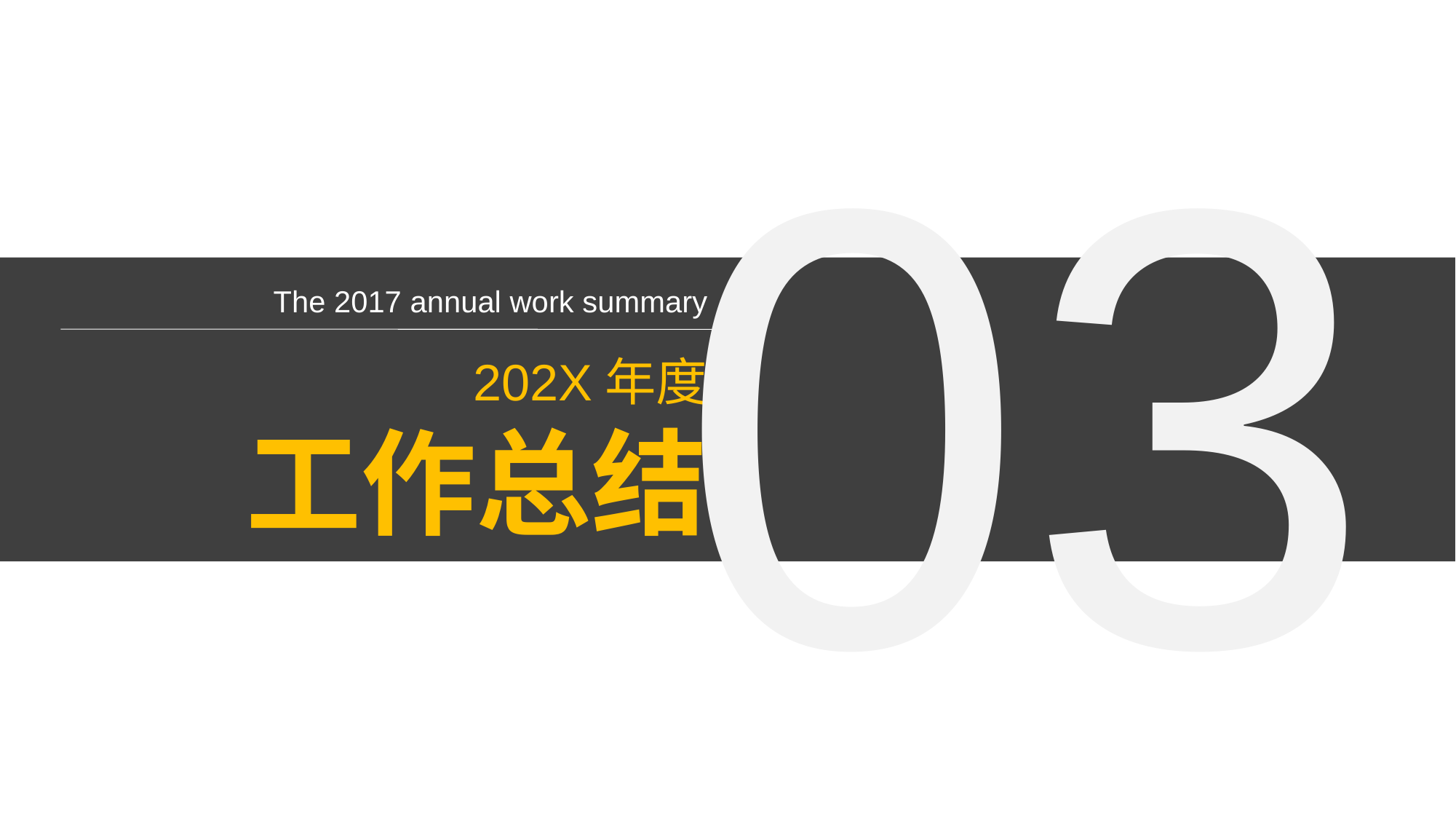

03

The 2017 annual work summary

202X年度
工作总结